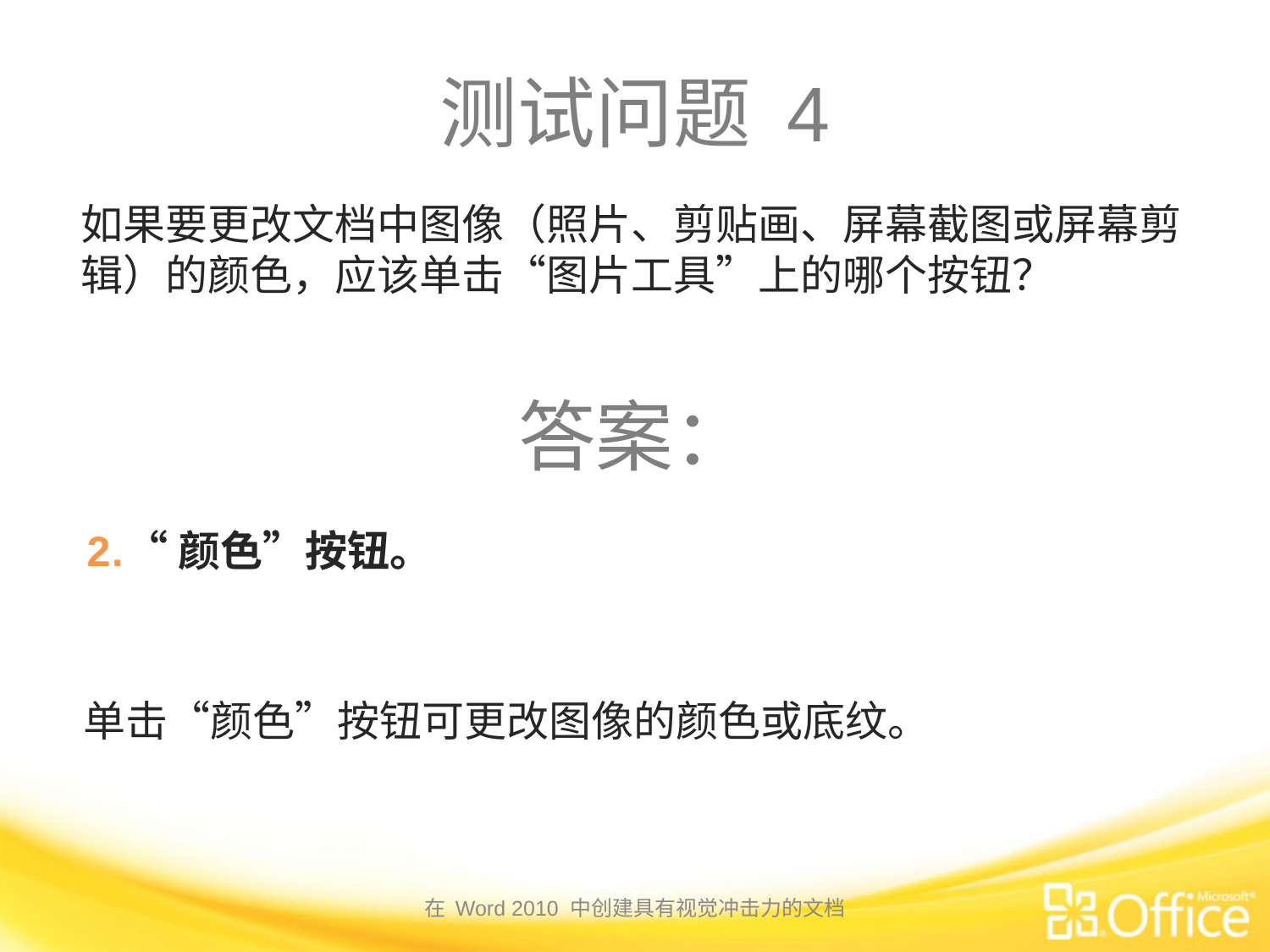

# 测试问题 4
如果要更改文档中图像（照片、剪贴画、屏幕截图或屏幕剪辑）的颜色，应该单击“图片工具”上的哪个按钮？
答案：
“颜色”按钮。
单击“颜色”按钮可更改图像的颜色或底纹。
在 Word 2010 中创建具有视觉冲击力的文档